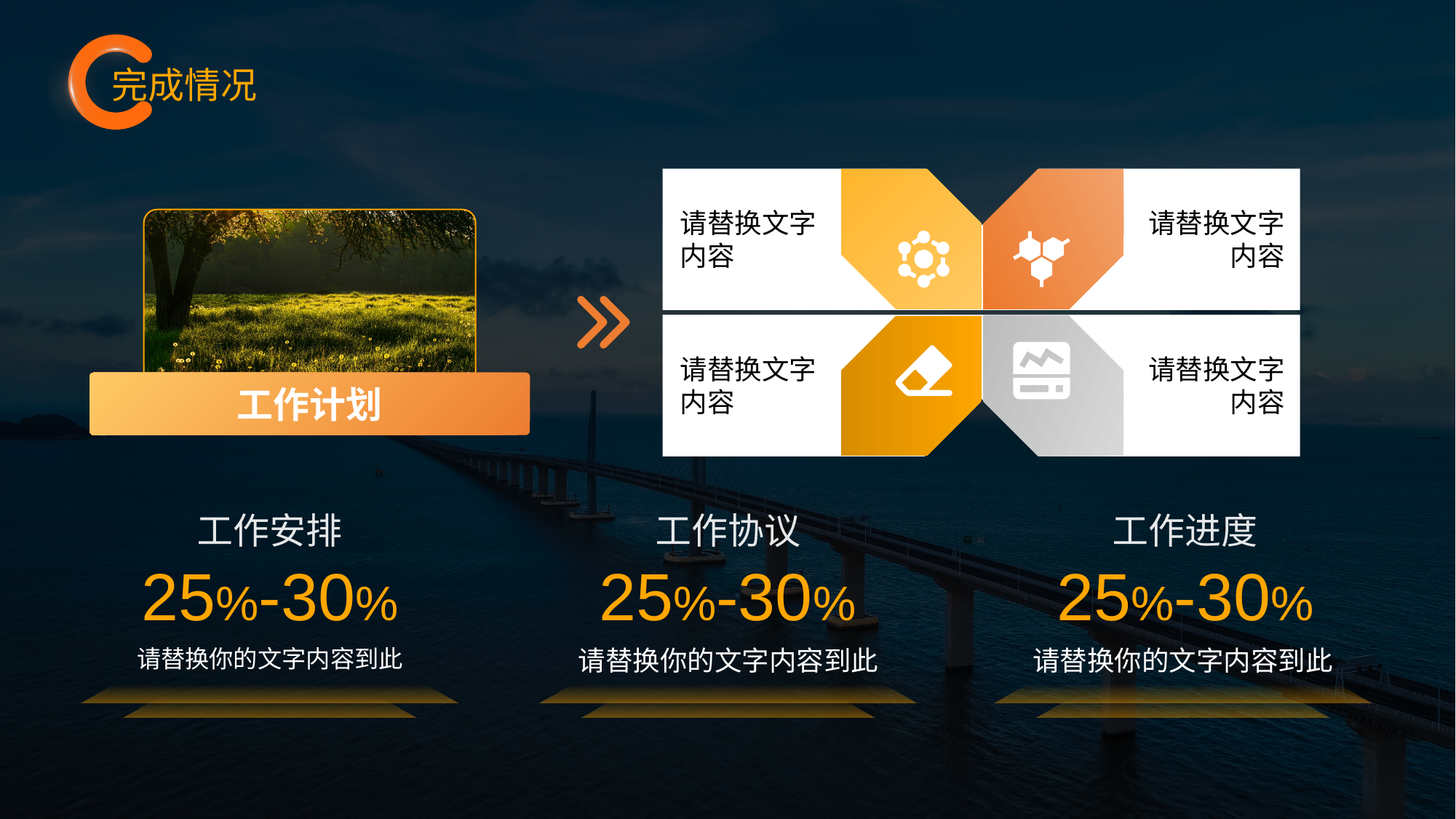

完成情况

请替换文字内容
请替换文字内容

请替换文字内容
请替换文字内容
工作计划
工作安排
工作协议
工作进度
25%-30%
25%-30%
25%-30%
请替换你的文字内容到此
请替换你的文字内容到此
请替换你的文字内容到此